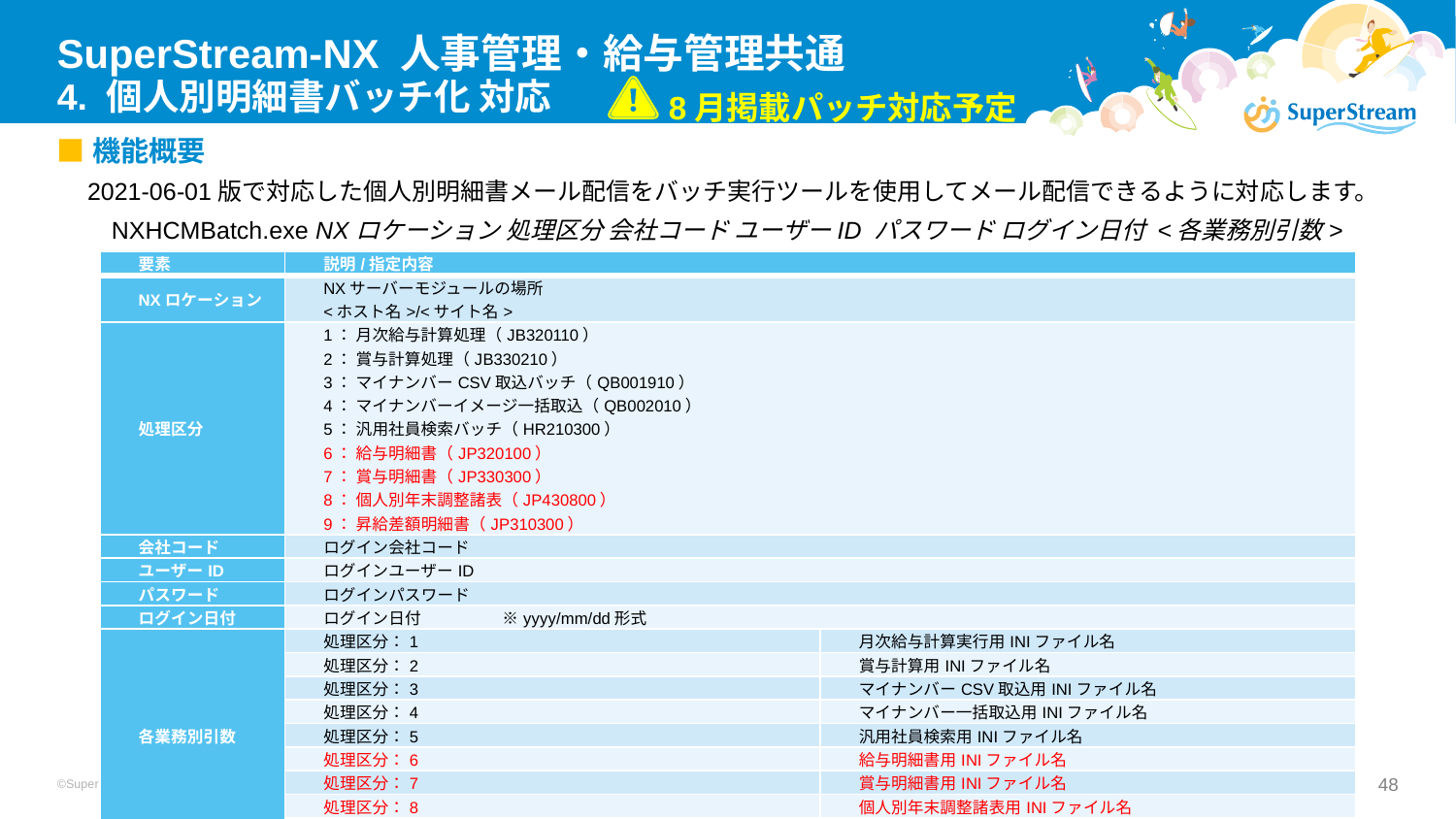

# SuperStream-NX 人事管理・給与管理共通 4. 個人別明細書バッチ化 対応

8月掲載パッチ対応予定
■機能概要
　2021-06-01版で対応した個人別明細書メール配信をバッチ実行ツールを使用してメール配信できるように対応します。
　　NXHCMBatch.exe NXロケーション 処理区分 会社コード ユーザーID パスワード ログイン日付 <各業務別引数>

| 要素 | 説明/指定内容 |  |
| --- | --- | --- |
| NXロケーション | NXサーバーモジュールの場所 <ホスト名>/<サイト名> |  |
| 処理区分 | 1： 月次給与計算処理（JB320110） 2： 賞与計算処理（JB330210） 3： マイナンバーCSV取込バッチ（QB001910） 4： マイナンバーイメージ一括取込（QB002010） 5： 汎用社員検索バッチ（HR210300） 6： 給与明細書（JP320100） 7： 賞与明細書（JP330300） 8： 個人別年末調整諸表（JP430800） 9： 昇給差額明細書（JP310300） |  |
| 会社コード | ログイン会社コード |  |
| ユーザーID | ログインユーザーID |  |
| パスワード | ログインパスワード |  |
| ログイン日付 | ログイン日付　　　　　※yyyy/mm/dd形式 |  |
| 各業務別引数 | 処理区分：1 | 月次給与計算実行用INIファイル名 |
|  | 処理区分：2 | 賞与計算用INIファイル名 |
|  | 処理区分：3 | マイナンバーCSV取込用INIファイル名 |
|  | 処理区分：4 | マイナンバー一括取込用INIファイル名 |
|  | 処理区分：5 | 汎用社員検索用INIファイル名 |
|  | 処理区分：6 | 給与明細書用INIファイル名 |
|  | 処理区分：7 | 賞与明細書用INIファイル名 |
|  | 処理区分：8 | 個人別年末調整諸表用INIファイル名 |
|  | 処理区分：9 | 昇給差額明細書用INIファイル名 |

©SuperStream Inc. All rights reserved.
48